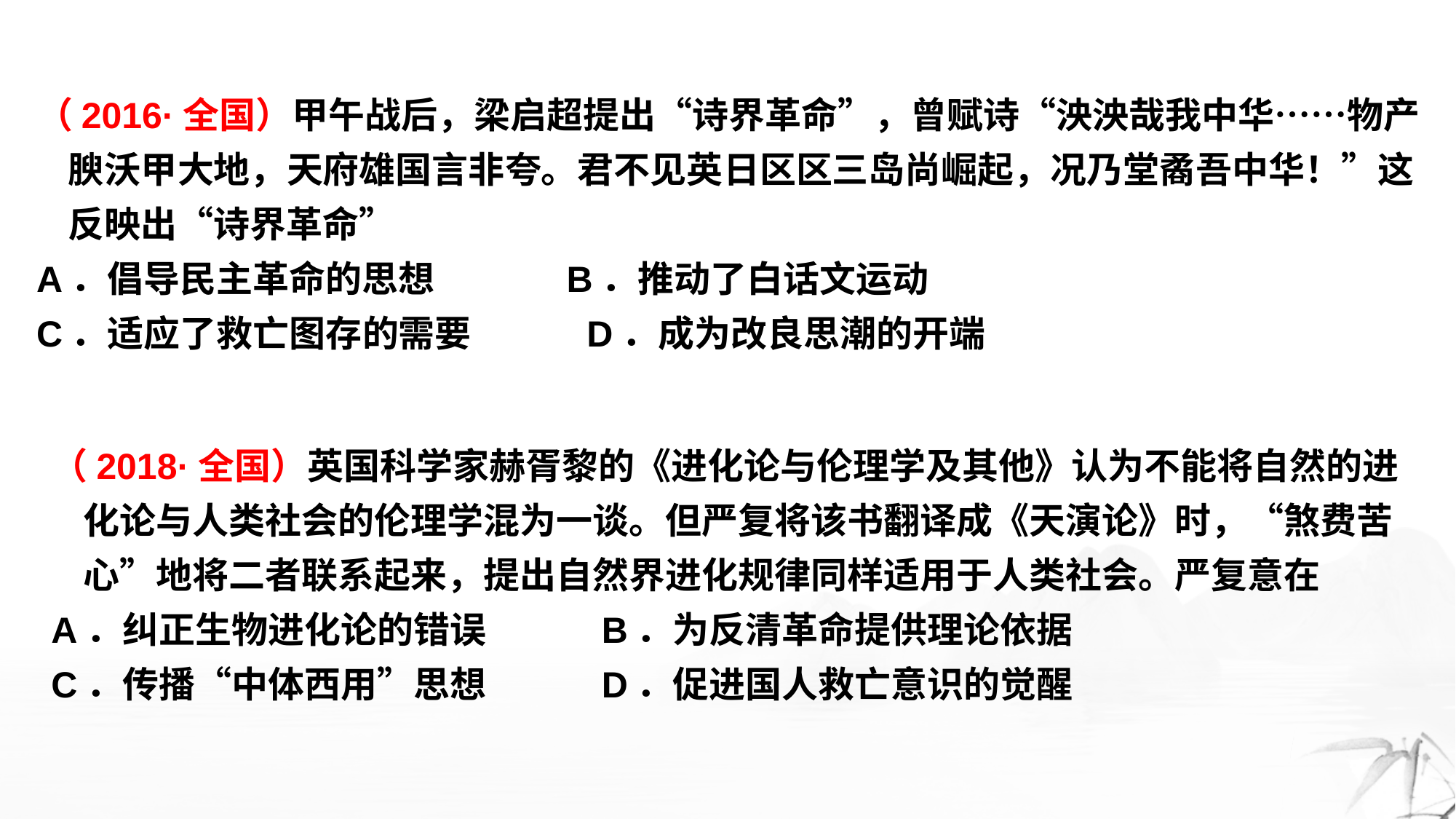

（2016·全国）甲午战后，梁启超提出“诗界革命”，曾赋诗“泱泱哉我中华……物产腴沃甲大地，天府雄国言非夸。君不见英日区区三岛尚崛起，况乃堂矞吾中华！”这反映出“诗界革命”
A．倡导民主革命的思想               B．推动了白话文运动
C．适应了救亡图存的需要             D．成为改良思潮的开端

（2018·全国）英国科学家赫胥黎的《进化论与伦理学及其他》认为不能将自然的进化论与人类社会的伦理学混为一谈。但严复将该书翻译成《天演论》时，“煞费苦心”地将二者联系起来，提出自然界进化规律同样适用于人类社会。严复意在
A．纠正生物进化论的错误             B．为反清革命提供理论依据
C．传播“中体西用”思想             D．促进国人救亡意识的觉醒